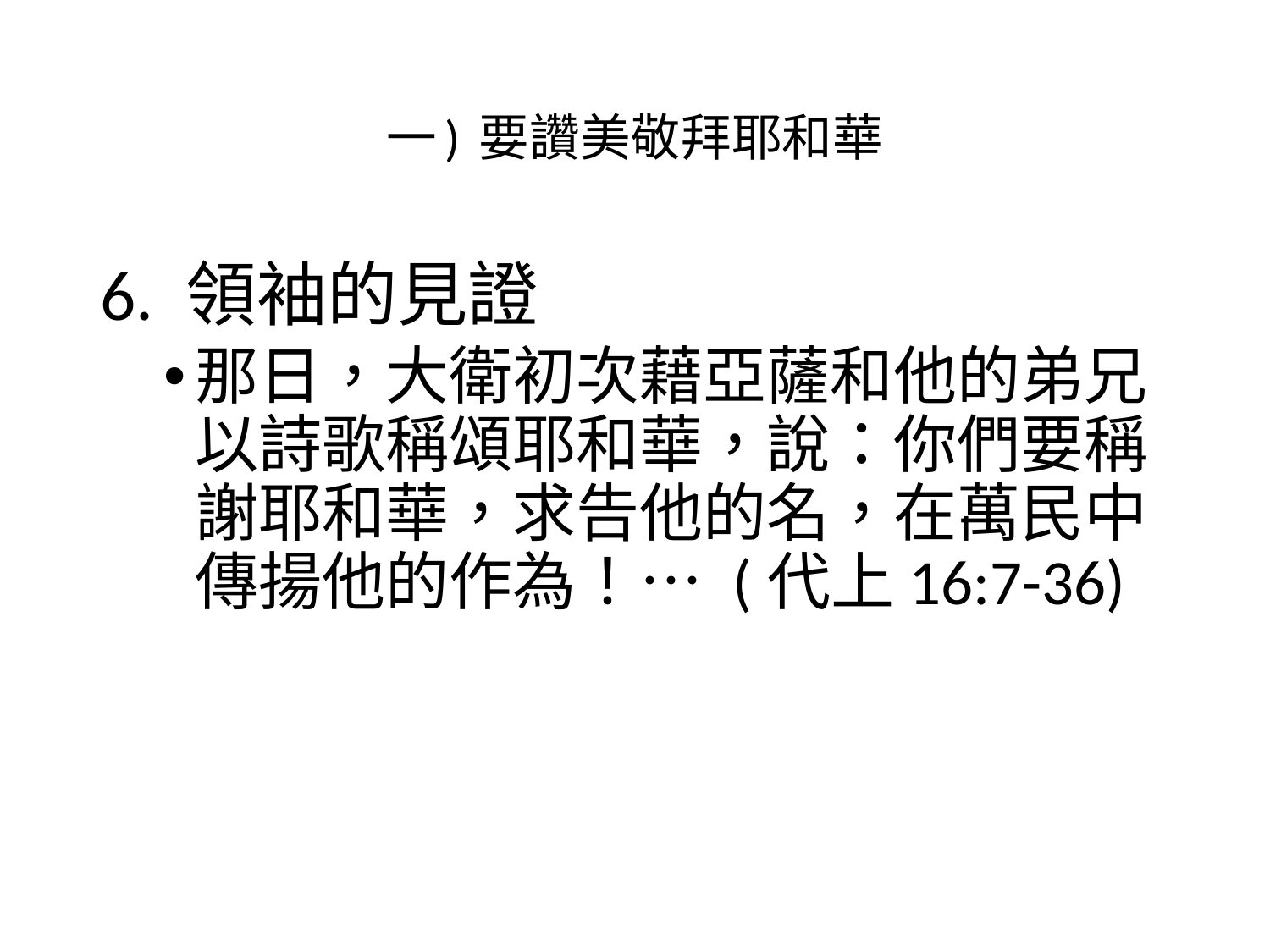

# 一) 要讚美敬拜耶和華
6. 領袖的見證
那日，大衛初次藉亞薩和他的弟兄以詩歌稱頌耶和華，說：你們要稱謝耶和華，求告他的名，在萬民中傳揚他的作為！… (代上16:7-36)